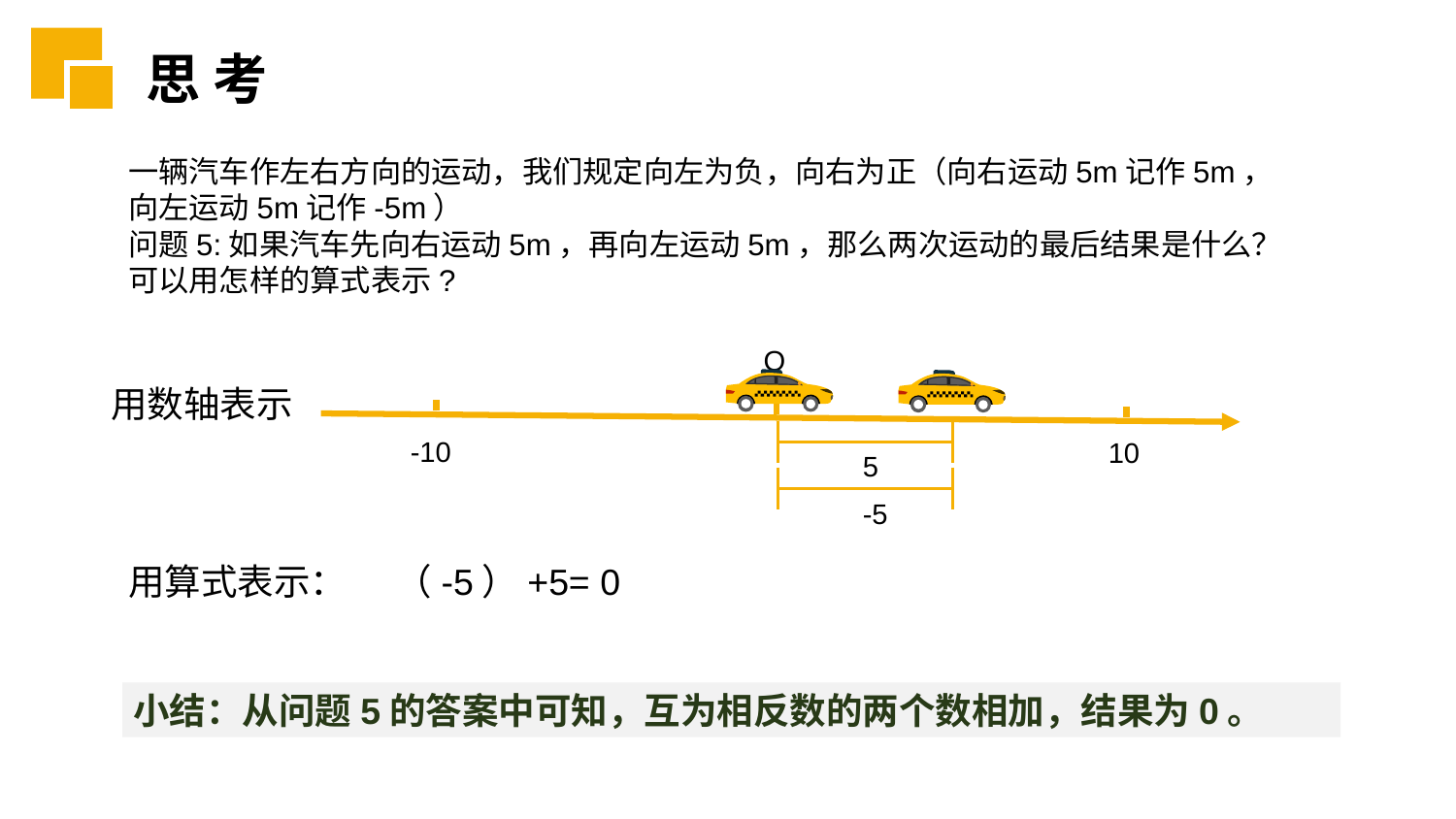

思 考
一辆汽车作左右方向的运动，我们规定向左为负，向右为正（向右运动5m记作5m，向左运动5m记作-5m）
问题5:如果汽车先向右运动5m，再向左运动5m，那么两次运动的最后结果是什么？可以用怎样的算式表示?
O
-10
10

用数轴表示
5
-5
用算式表示：      （-5）+5= 0
小结：从问题5的答案中可知，互为相反数的两个数相加，结果为0。